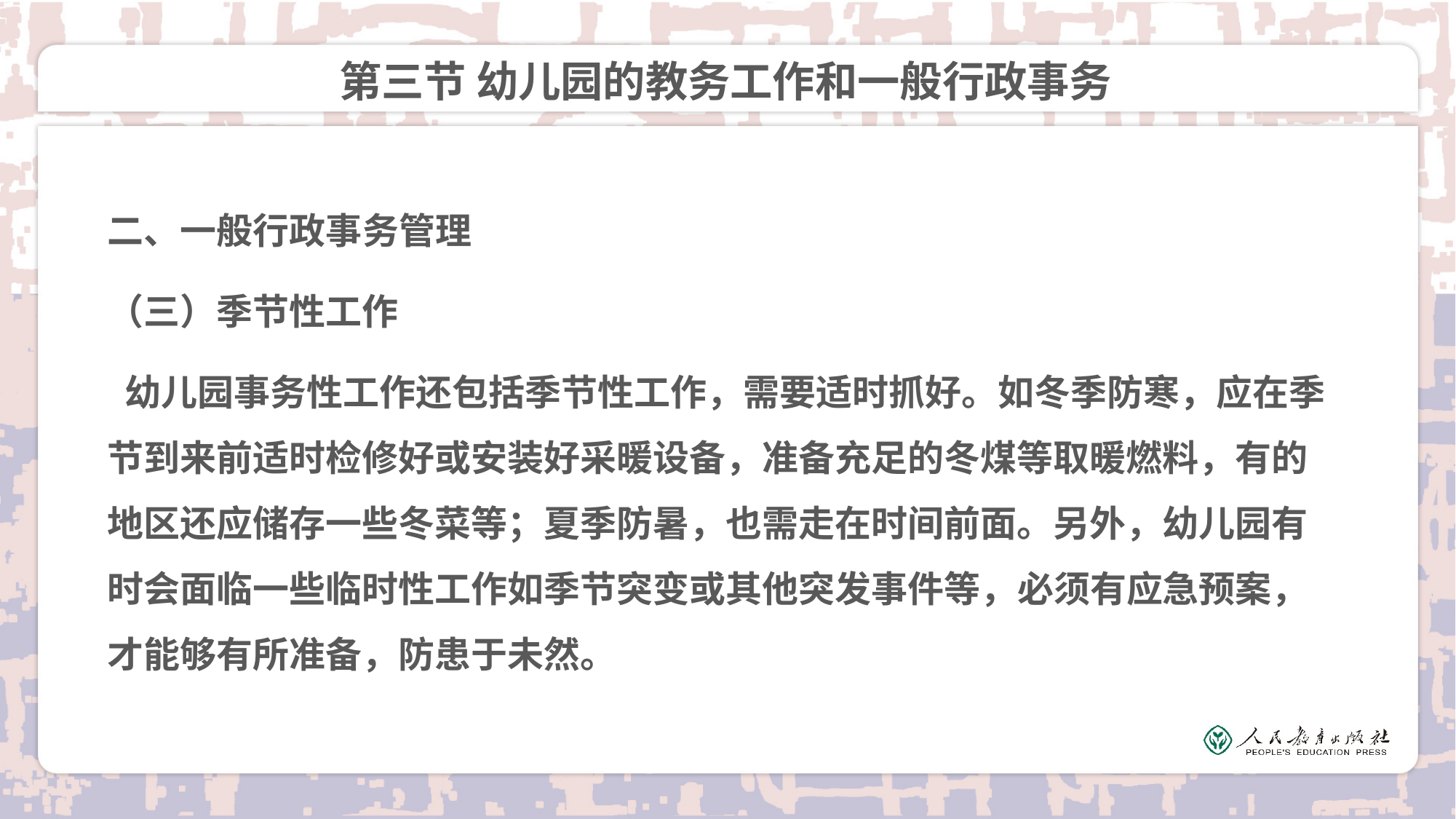

# 第三节 幼儿园的教务工作和一般行政事务
二、一般行政事务管理
（三）季节性工作
 幼儿园事务性工作还包括季节性工作，需要适时抓好。如冬季防寒，应在季节到来前适时检修好或安装好采暖设备，准备充足的冬煤等取暖燃料，有的地区还应储存一些冬菜等；夏季防暑，也需走在时间前面。另外，幼儿园有时会面临一些临时性工作如季节突变或其他突发事件等，必须有应急预案，才能够有所准备，防患于未然。